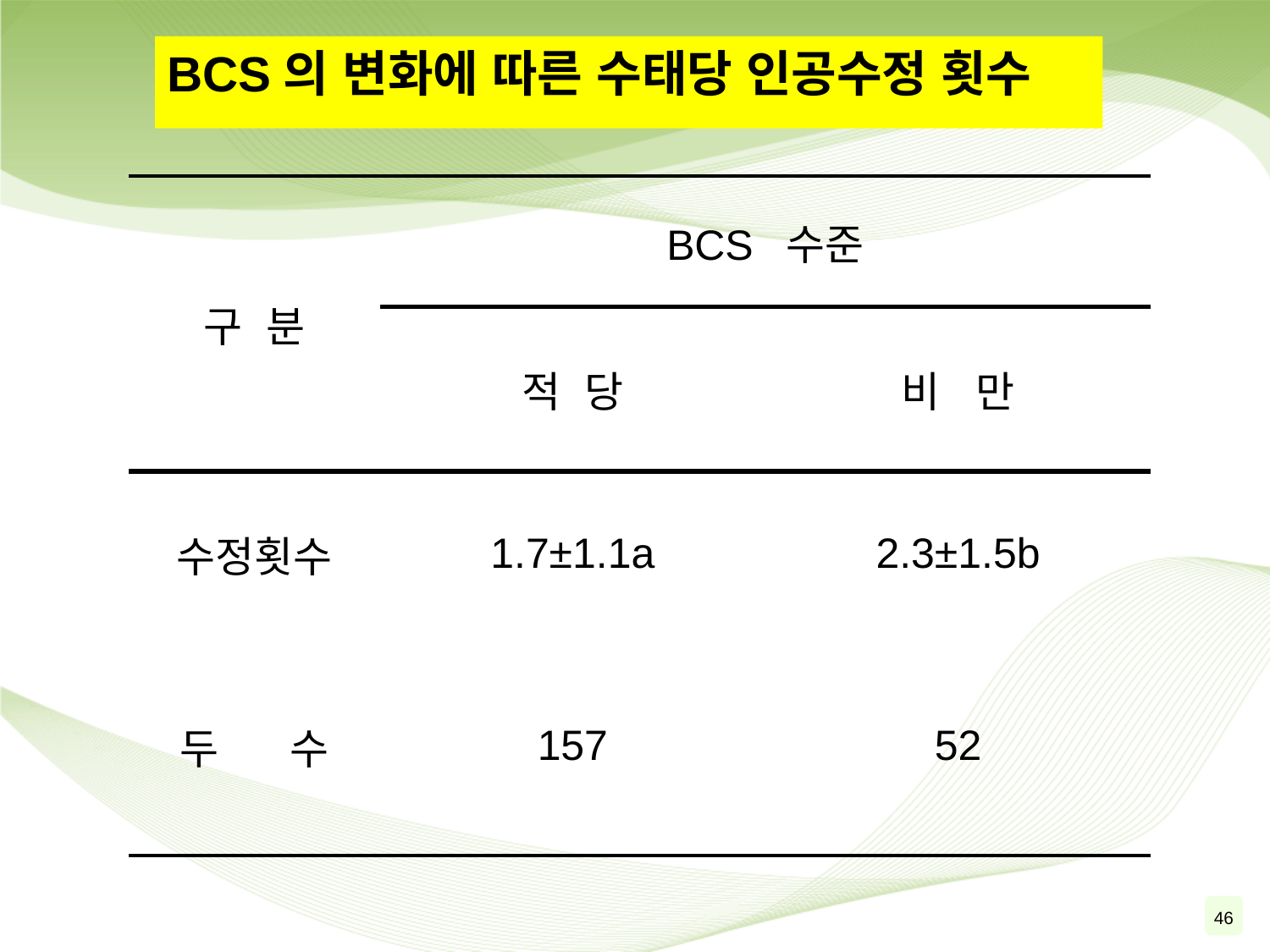

BCS의 변화에 따른 수태당 인공수정 횟수
| 구 분 | BCS 수준 |  |
| --- | --- | --- |
|  | 적 당 | 비 만 |
| 수정횟수 | 1.7±1.1a | 2.3±1.5b |
| 두 수 | 157 | 52 |
46